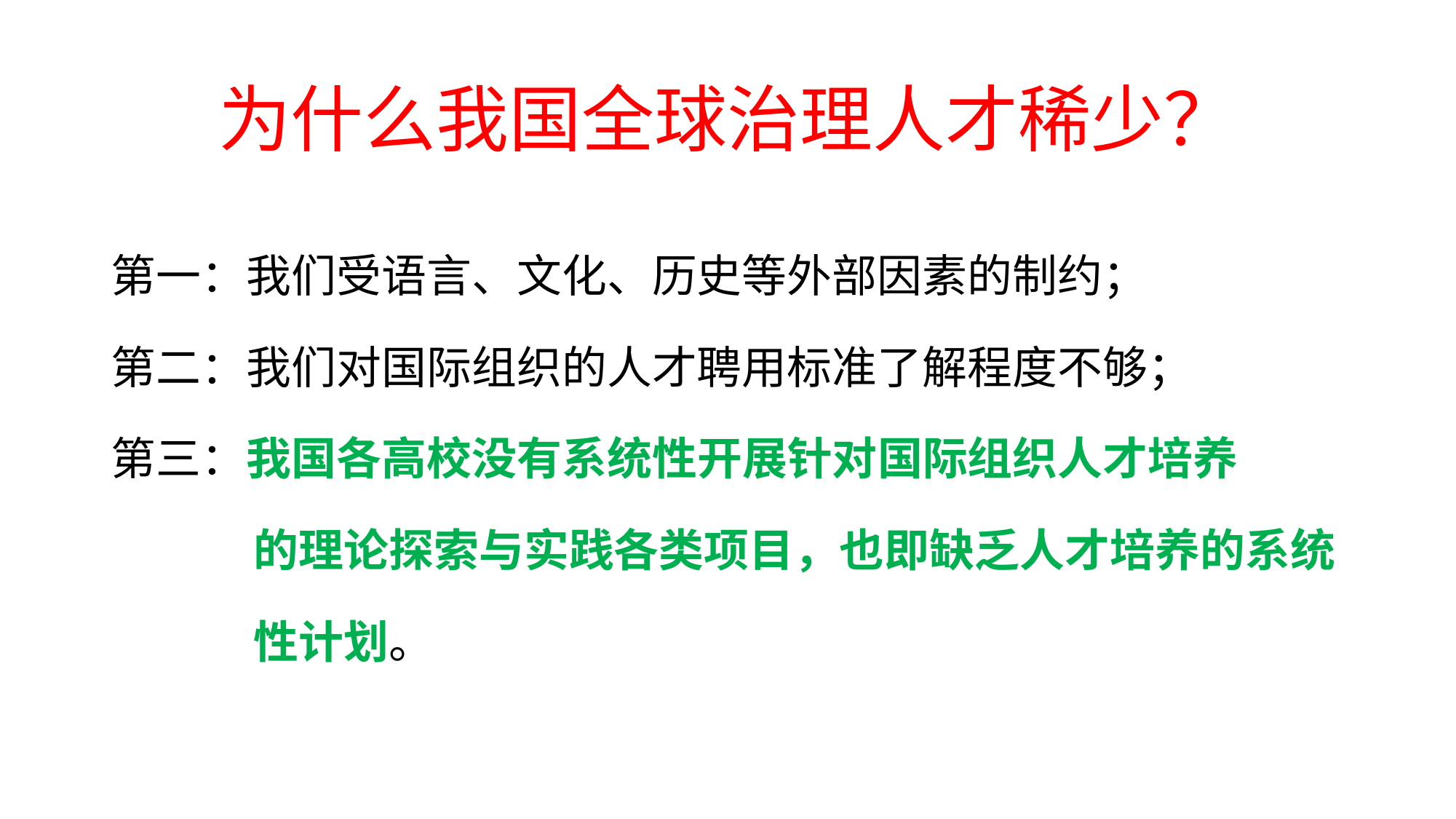

# 为什么我国全球治理人才稀少？
第一：我们受语言、文化、历史等外部因素的制约；
第二：我们对国际组织的人才聘用标准了解程度不够；
第三：我国各高校没有系统性开展针对国际组织人才培养
             的理论探索与实践各类项目，也即缺乏人才培养的系统
             性计划。